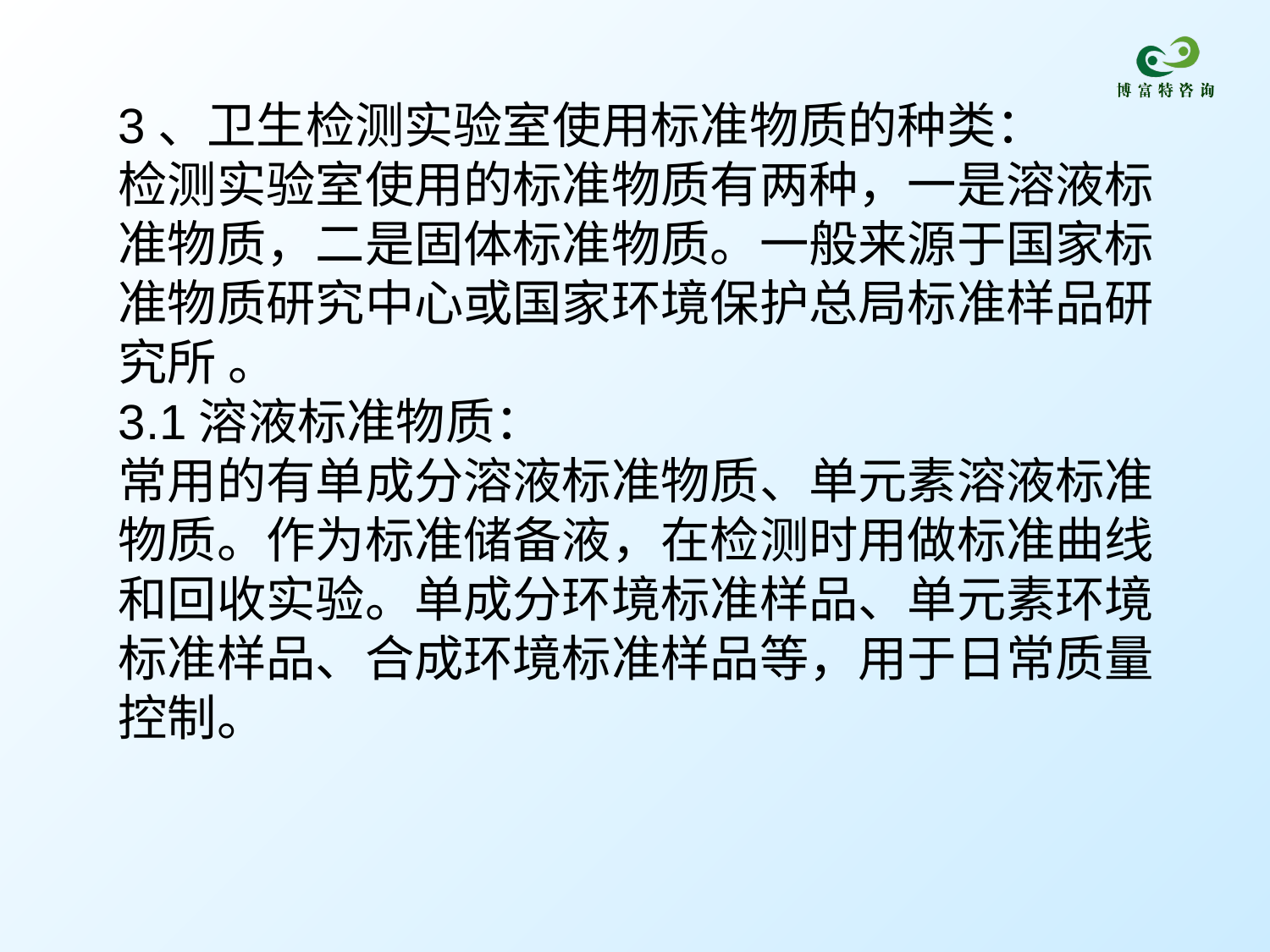

3、卫生检测实验室使用标准物质的种类：
检测实验室使用的标准物质有两种，一是溶液标准物质，二是固体标准物质。一般来源于国家标准物质研究中心或国家环境保护总局标准样品研究所 。
3.1溶液标准物质：
常用的有单成分溶液标准物质、单元素溶液标准物质。作为标准储备液，在检测时用做标准曲线和回收实验。单成分环境标准样品、单元素环境标准样品、合成环境标准样品等，用于日常质量控制。